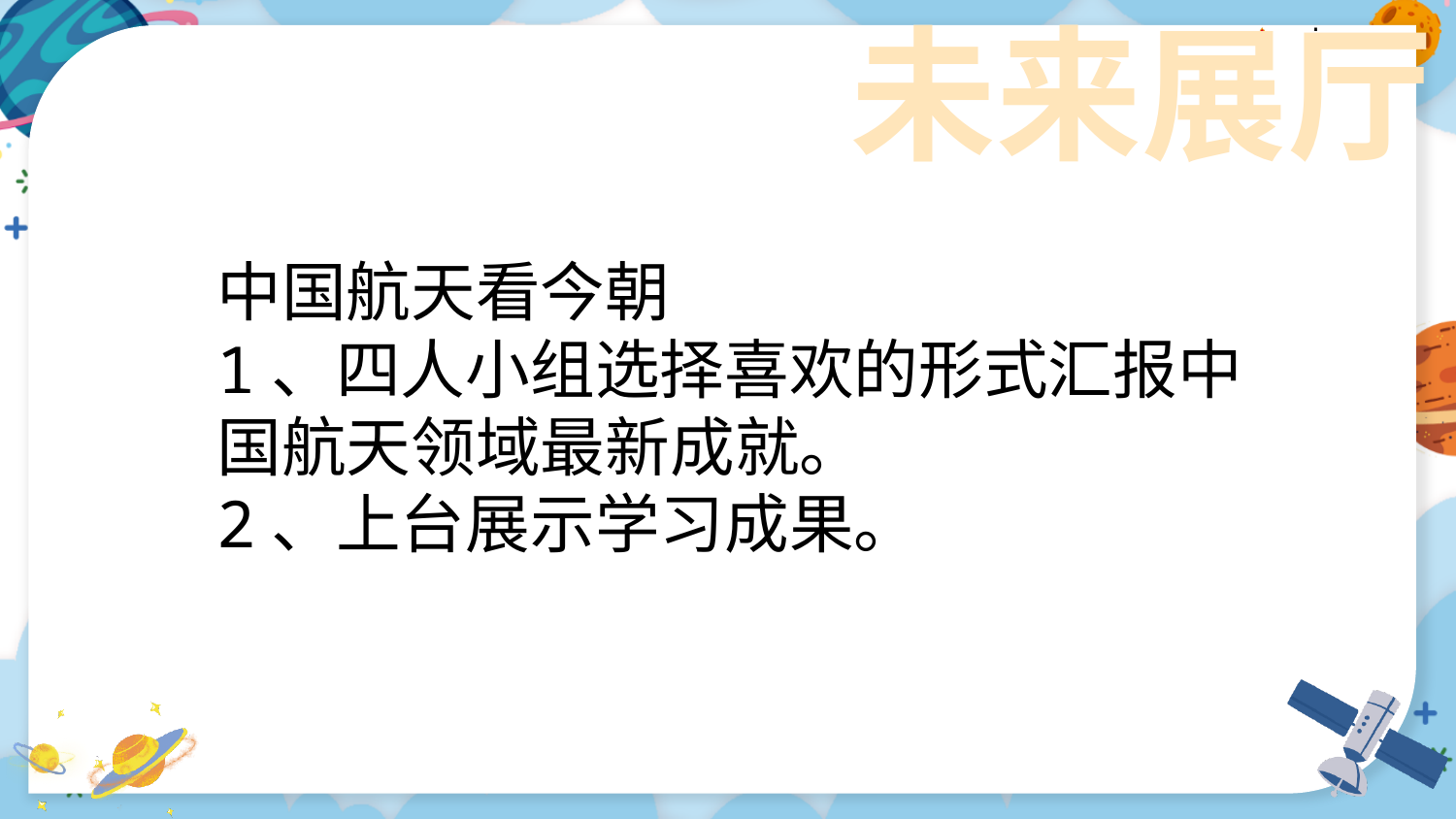

未来展厅

中国航天看今朝
1、四人小组选择喜欢的形式汇报中国航天领域最新成就。
2、上台展示学习成果。